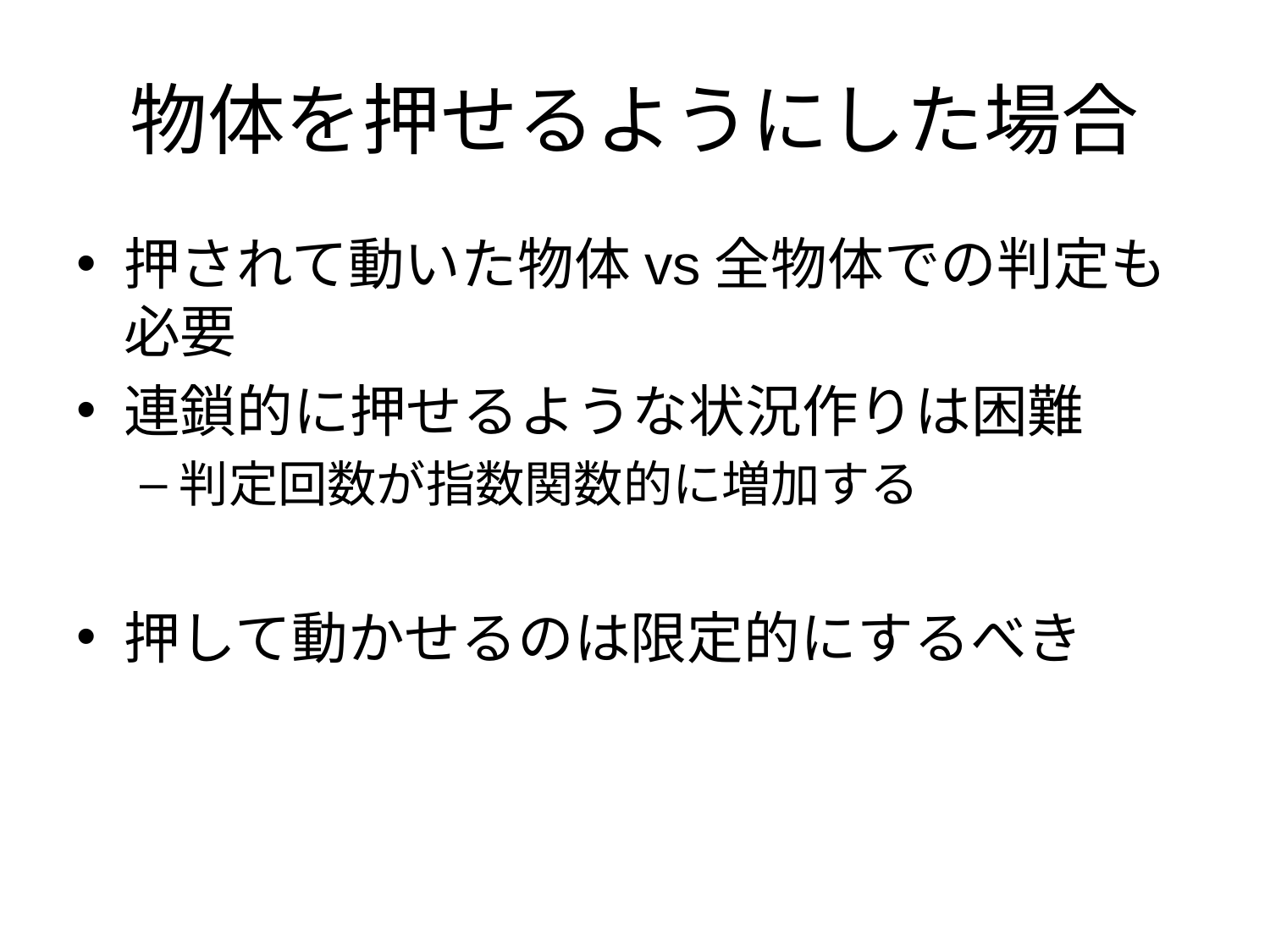

# 物体を押せるようにした場合
押されて動いた物体vs全物体での判定も必要
連鎖的に押せるような状況作りは困難
判定回数が指数関数的に増加する

押して動かせるのは限定的にするべき